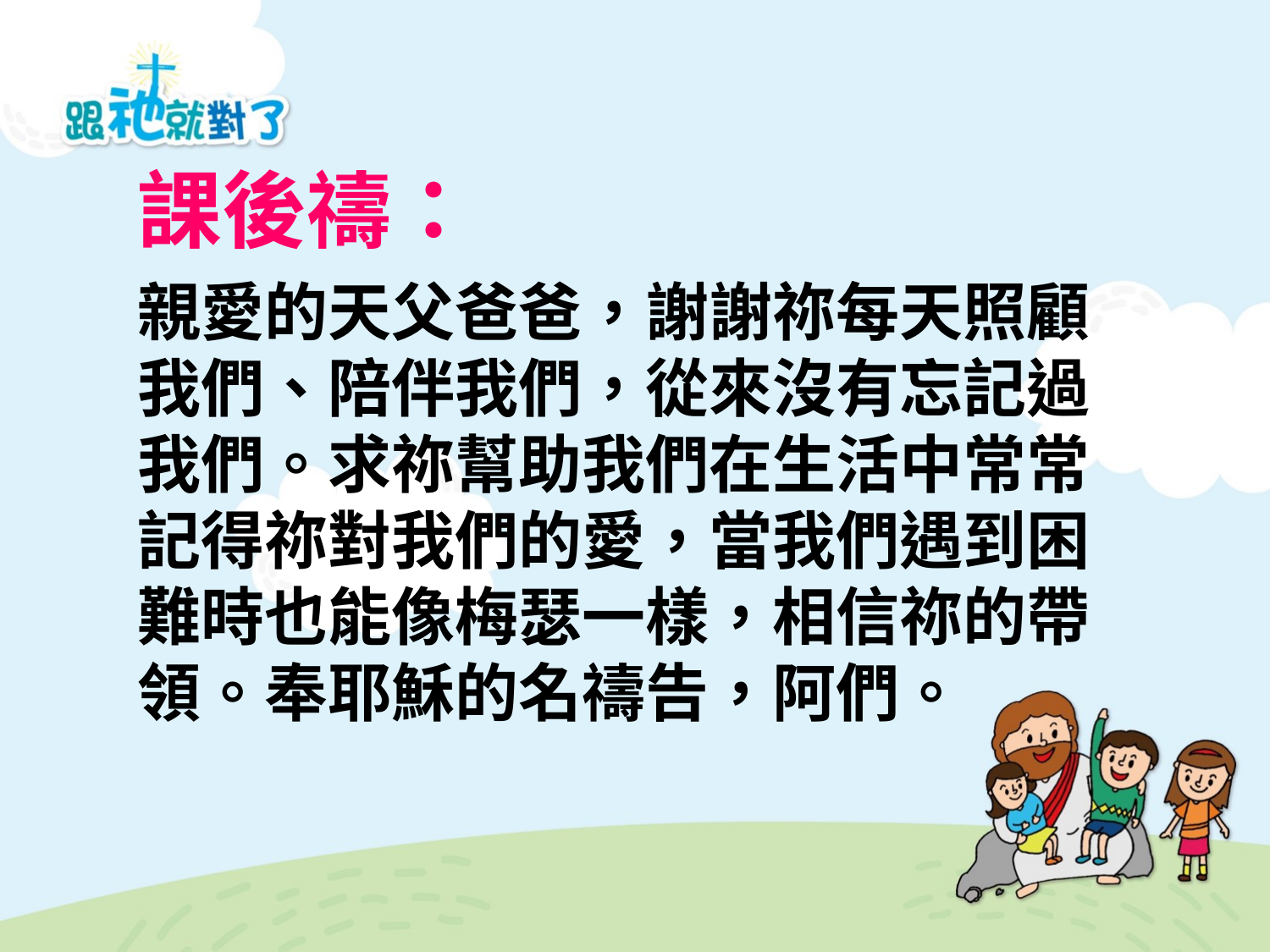

課後禱：
親愛的天父爸爸，謝謝祢每天照顧我們、陪伴我們，從來沒有忘記過我們。求祢幫助我們在生活中常常記得祢對我們的愛，當我們遇到困難時也能像梅瑟一樣，相信祢的帶領。奉耶穌的名禱告，阿們。